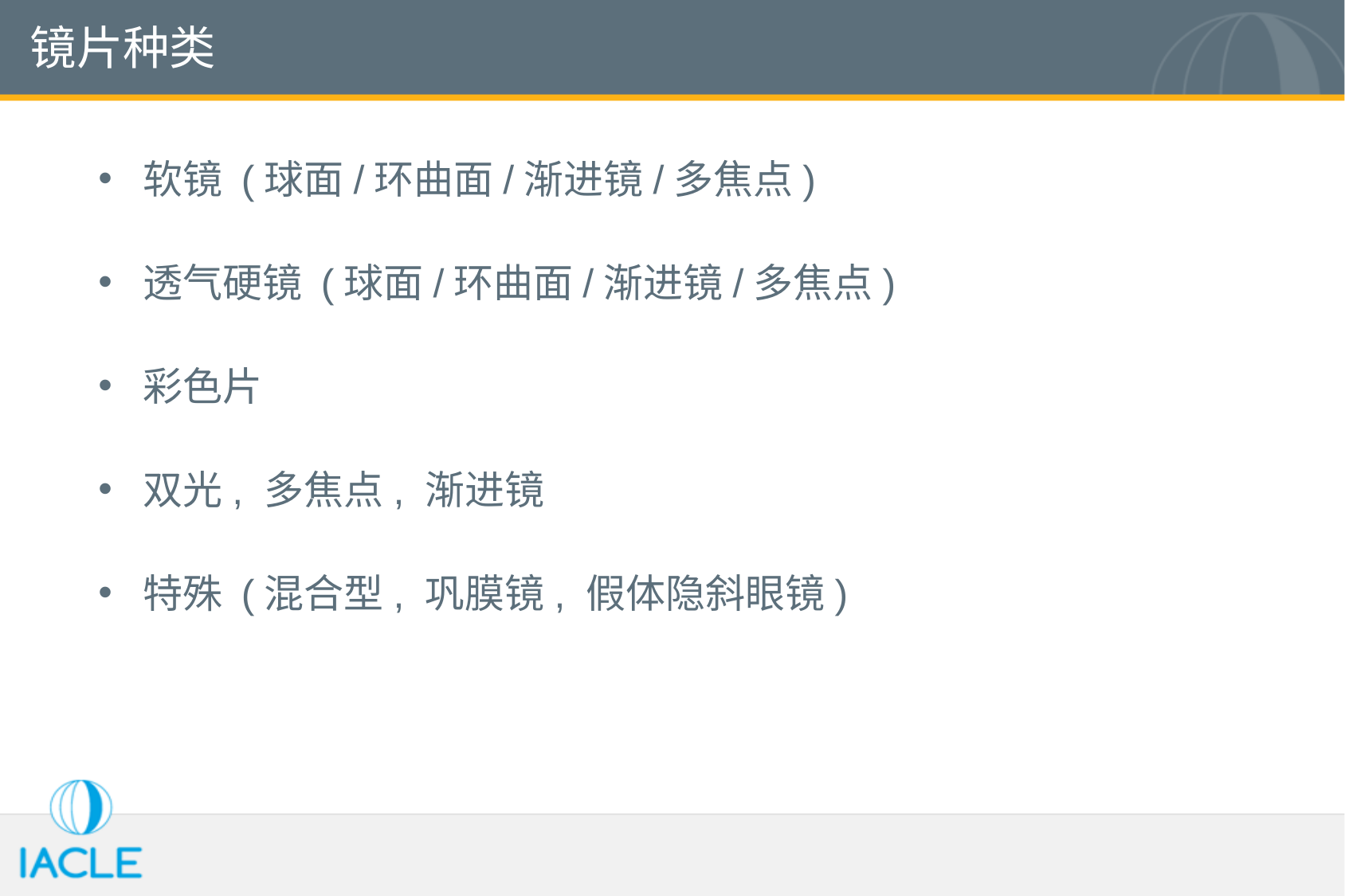

# 镜片种类
软镜 (球面/环曲面/渐进镜/多焦点)
透气硬镜 (球面/环曲面/渐进镜/多焦点)
彩色片
双光, 多焦点, 渐进镜
特殊 (混合型, 巩膜镜, 假体隐斜眼镜)